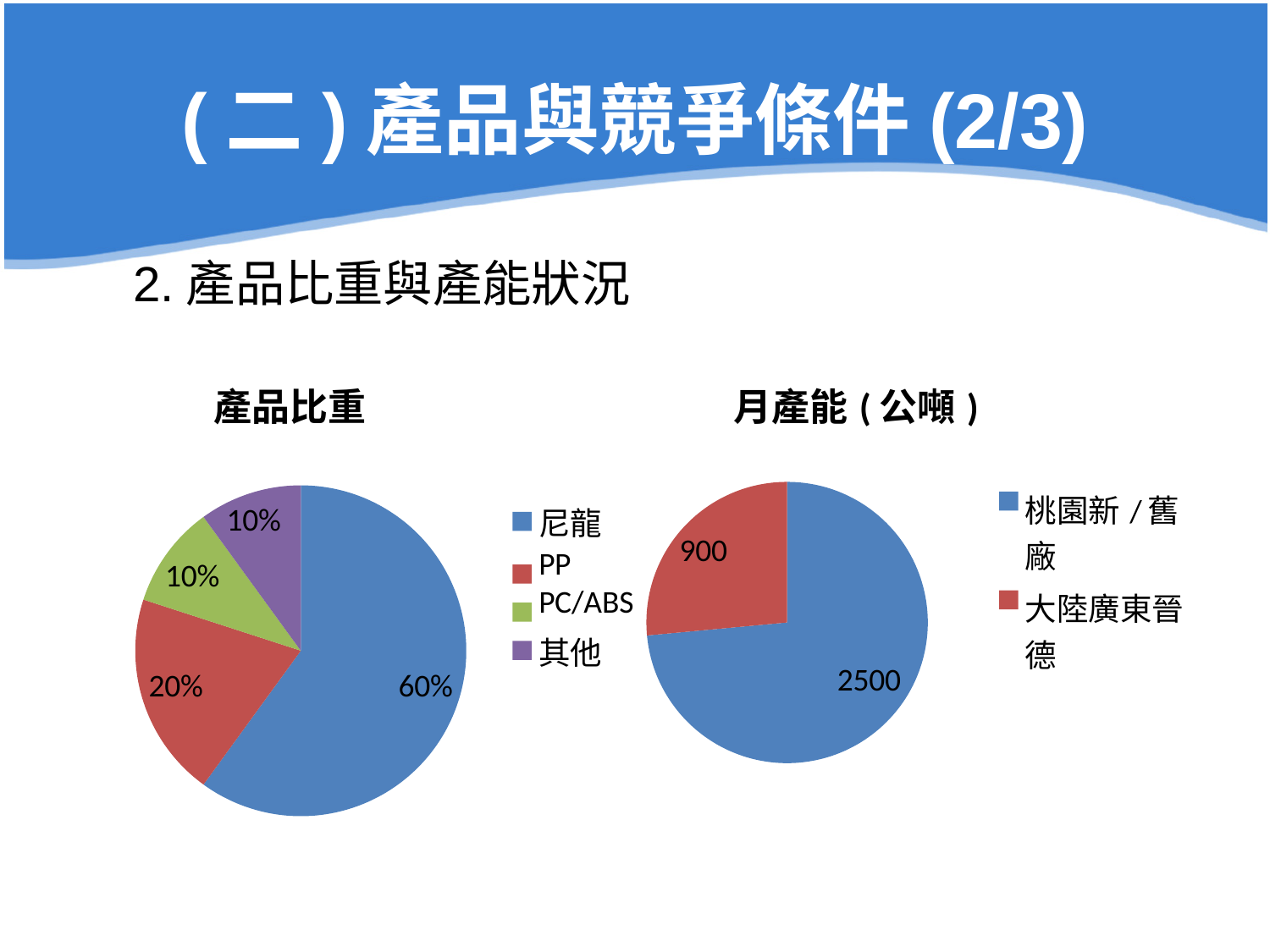

# (二)產品與競爭條件(2/3)
2.產品比重與產能狀況

### Chart:

| Category | 月產能(公噸) |
|---|---|
| 桃園新/舊廠 | 2500.0 |
| 大陸廣東晉德 | 900.0 |

### Chart:

| Category | 產品比重 |
|---|---|
| 尼龍 | 0.6000000000000001 |
| PP | 0.2 |
| PC/ABS | 0.1 |
| 其他 | 0.1 |